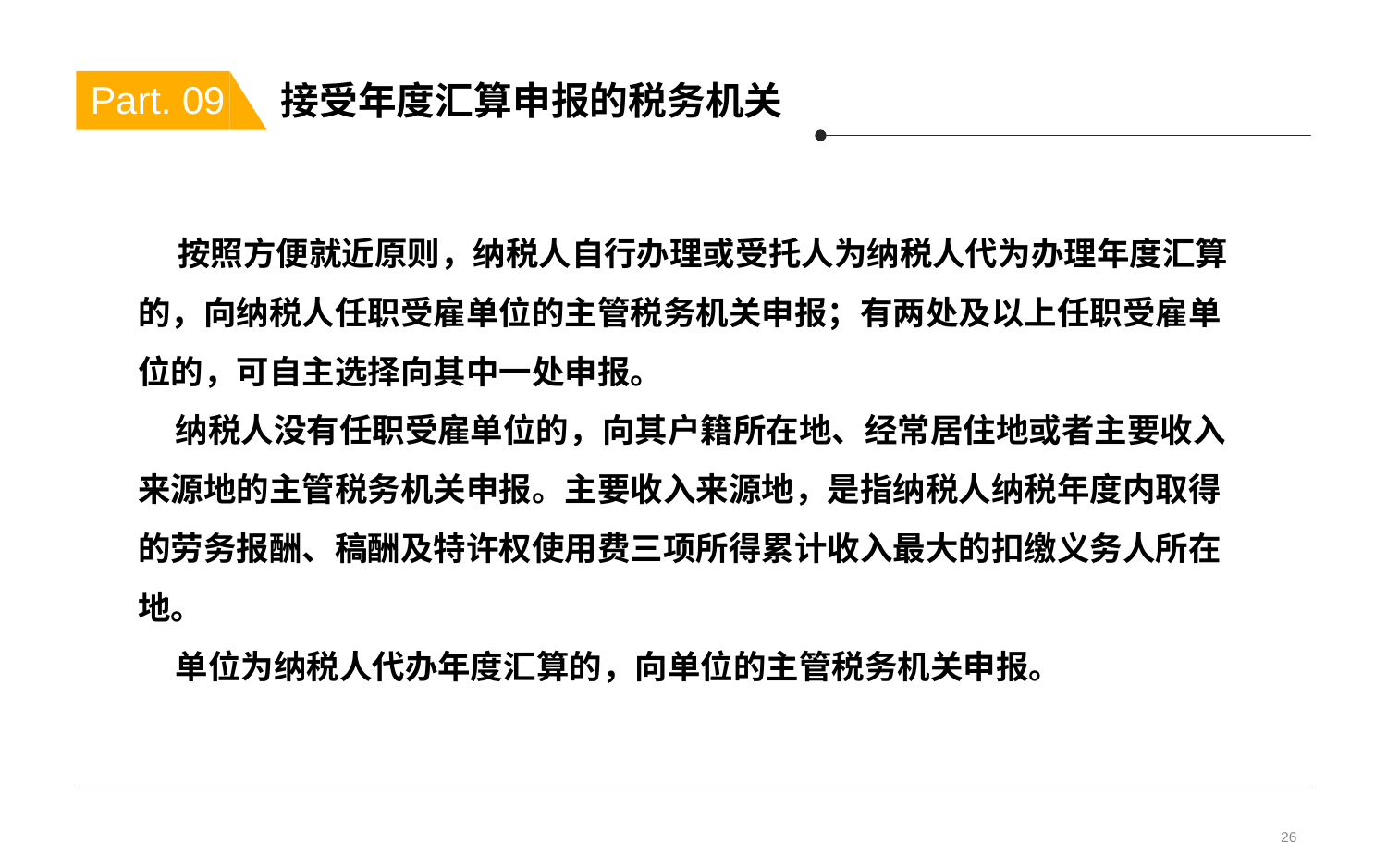

# 接受年度汇算申报的税务机关
Part. 09
    按照方便就近原则，纳税人自行办理或受托人为纳税人代为办理年度汇算的，向纳税人任职受雇单位的主管税务机关申报；有两处及以上任职受雇单位的，可自主选择向其中一处申报。
    纳税人没有任职受雇单位的，向其户籍所在地、经常居住地或者主要收入来源地的主管税务机关申报。主要收入来源地，是指纳税人纳税年度内取得的劳务报酬、稿酬及特许权使用费三项所得累计收入最大的扣缴义务人所在地。
    单位为纳税人代办年度汇算的，向单位的主管税务机关申报。
26